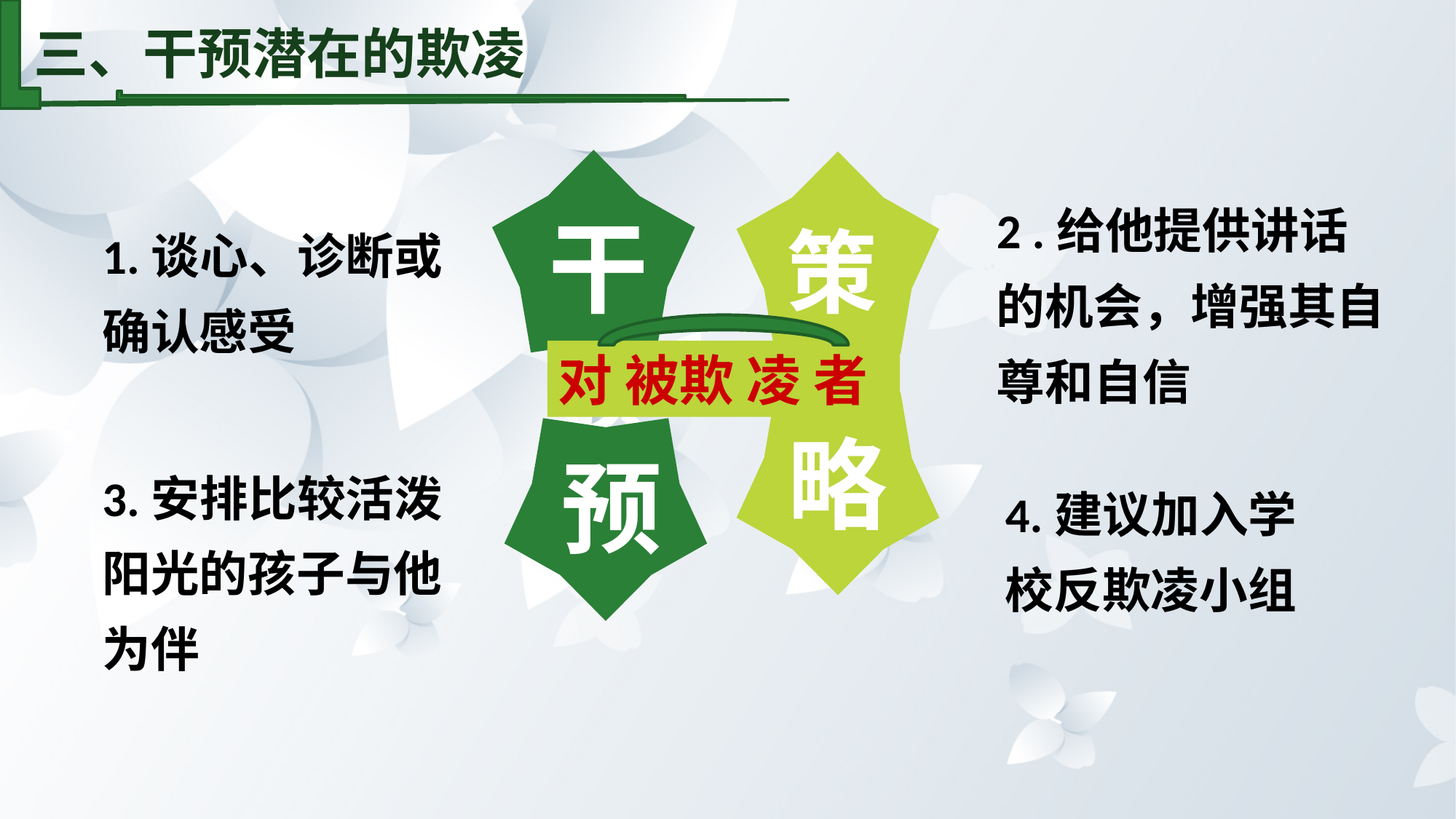

三、干预潜在的欺凌

干预

策
2 .给他提供讲话的机会，增强其自尊和自信

1.谈心、诊断或确认感受

对 被欺 凌 者

略

预
3.安排比较活泼阳光的孩子与他为伴
4.建议加入学校反欺凌小组